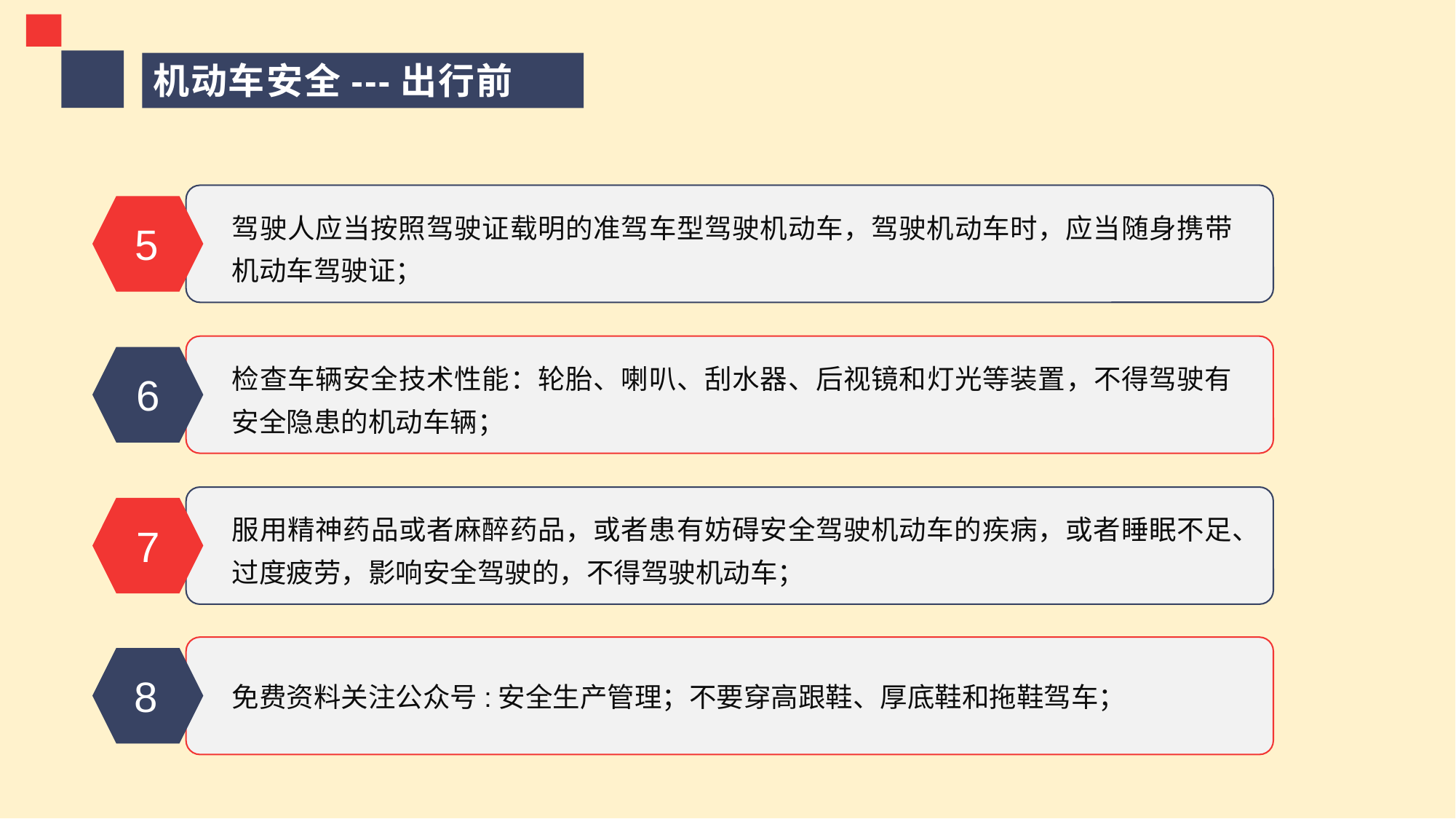

机动车安全---出行前

驾驶人应当按照驾驶证载明的准驾车型驾驶机动车，驾驶机动车时，应当随身携带机动车驾驶证；

5

检查车辆安全技术性能：轮胎、喇叭、刮水器、后视镜和灯光等装置，不得驾驶有安全隐患的机动车辆；
6

服用精神药品或者麻醉药品，或者患有妨碍安全驾驶机动车的疾病，或者睡眠不足、过度疲劳，影响安全驾驶的，不得驾驶机动车；

7

免费资料关注公众号:安全生产管理；不要穿高跟鞋、厚底鞋和拖鞋驾车；
8